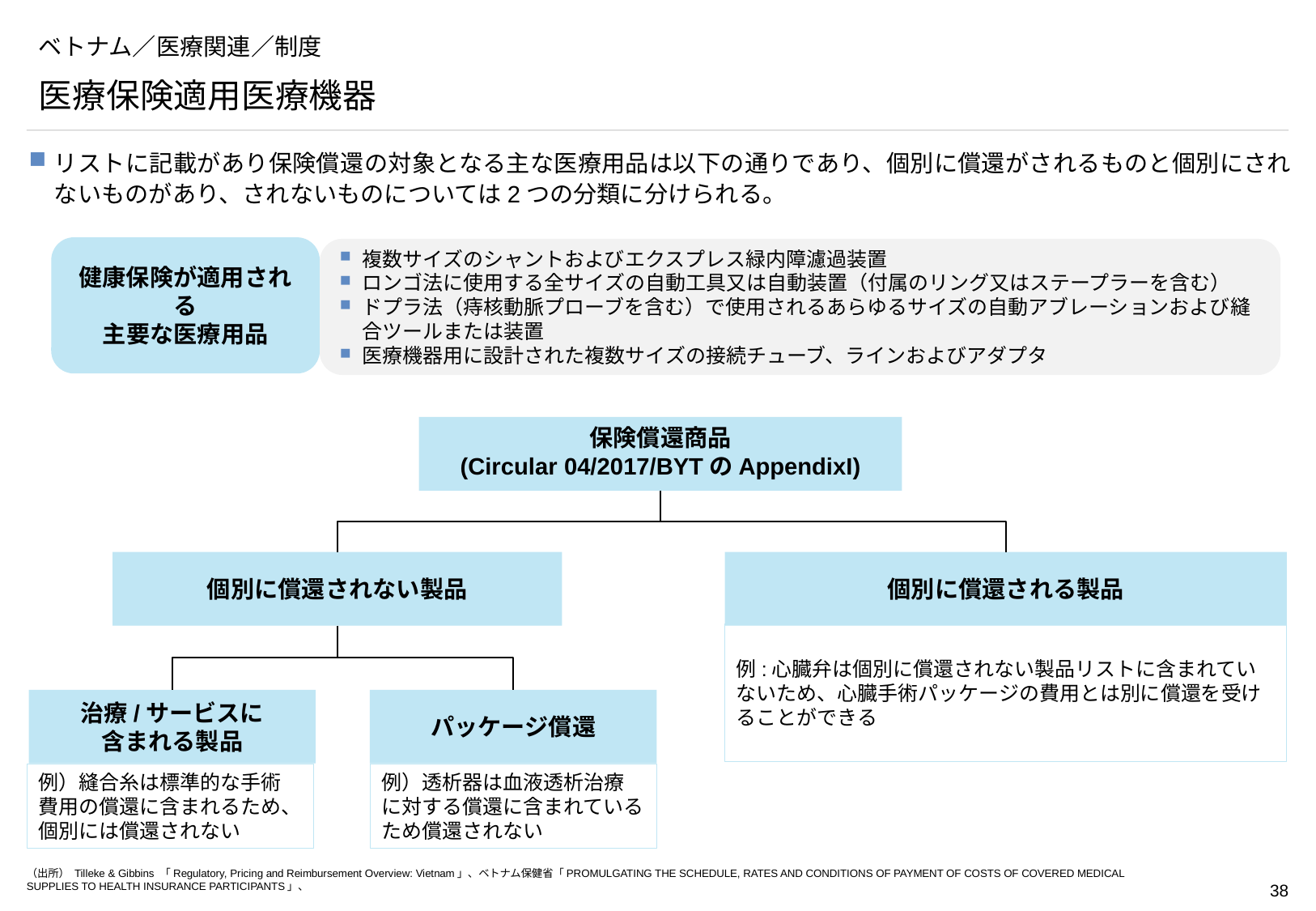

# ベトナム／医療関連／制度
医療保険適用医療機器
リストに記載があり保険償還の対象となる主な医療用品は以下の通りであり、個別に償還がされるものと個別にされないものがあり、されないものについては2つの分類に分けられる。
健康保険が適用される
主要な医療用品
複数サイズのシャントおよびエクスプレス緑内障濾過装置
ロンゴ法に使用する全サイズの自動工具又は自動装置（付属のリング又はステープラーを含む）
ドプラ法（痔核動脈プローブを含む）で使用されるあらゆるサイズの自動アブレーションおよび縫合ツールまたは装置
医療機器用に設計された複数サイズの接続チューブ、ラインおよびアダプタ
保険償還商品
(Circular 04/2017/BYTのAppendixI)

個別に償還されない製品

個別に償還される製品
例:心臓弁は個別に償還されない製品リストに含まれていないため、心臓手術パッケージの費用とは別に償還を受けることができる

パッケージ償還

治療/サービスに
含まれる製品
例）縫合糸は標準的な手術費用の償還に含まれるため、個別には償還されない
例）透析器は血液透析治療に対する償還に含まれているため償還されない
（出所） Tilleke & Gibbins 「Regulatory, Pricing and Reimbursement Overview: Vietnam」、ベトナム保健省「PROMULGATING THE SCHEDULE, RATES AND CONDITIONS OF PAYMENT OF COSTS OF COVERED MEDICAL SUPPLIES TO HEALTH INSURANCE PARTICIPANTS」、